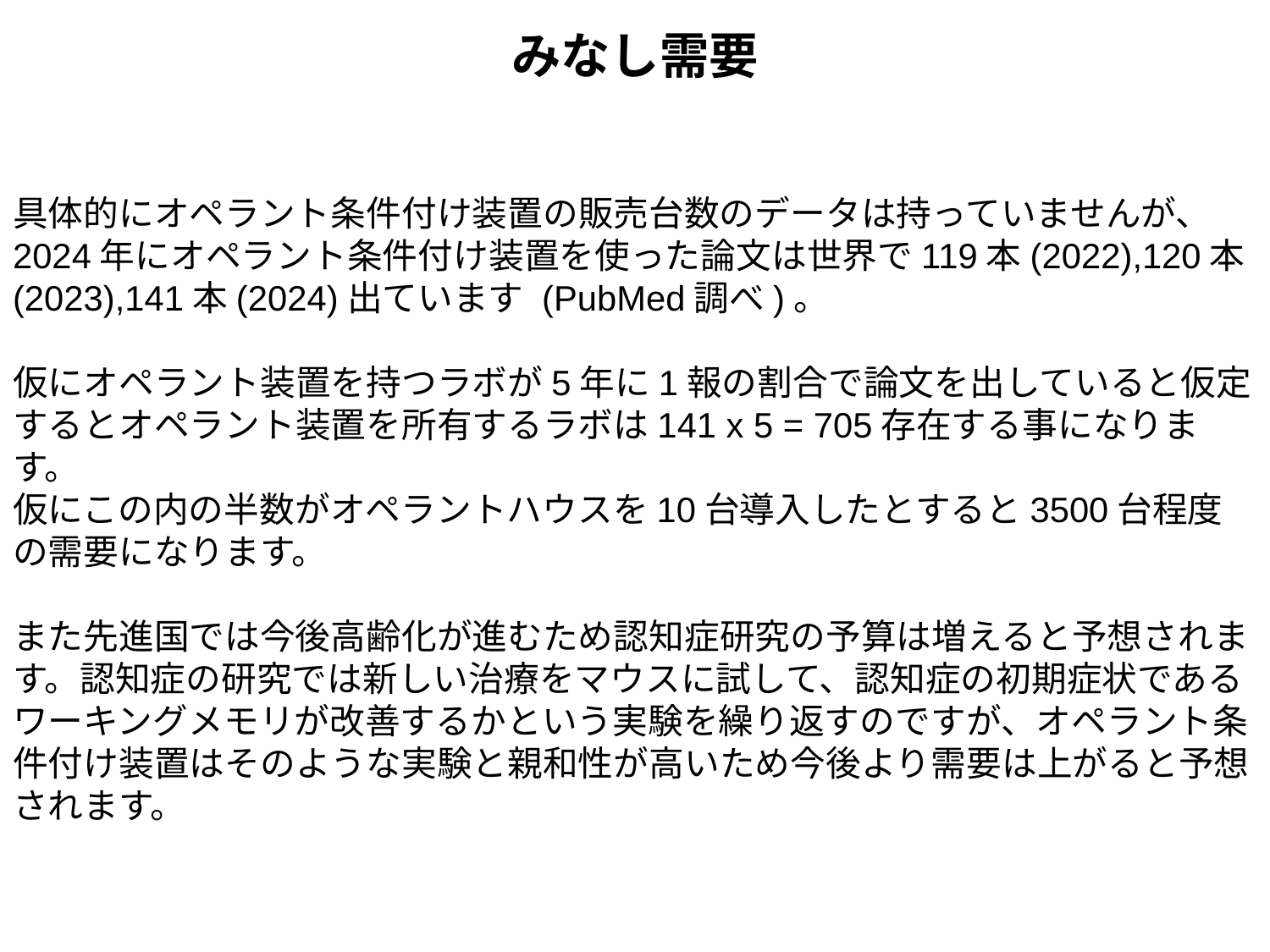

みなし需要
具体的にオペラント条件付け装置の販売台数のデータは持っていませんが、
2024年にオペラント条件付け装置を使った論文は世界で119本(2022),120本(2023),141本(2024)出ています (PubMed調べ)。

仮にオペラント装置を持つラボが5年に1報の割合で論文を出していると仮定するとオペラント装置を所有するラボは141 x 5 = 705存在する事になります。
仮にこの内の半数がオペラントハウスを10台導入したとすると3500台程度の需要になります。

また先進国では今後高齢化が進むため認知症研究の予算は増えると予想されます。認知症の研究では新しい治療をマウスに試して、認知症の初期症状であるワーキングメモリが改善するかという実験を繰り返すのですが、オペラント条件付け装置はそのような実験と親和性が高いため今後より需要は上がると予想されます。